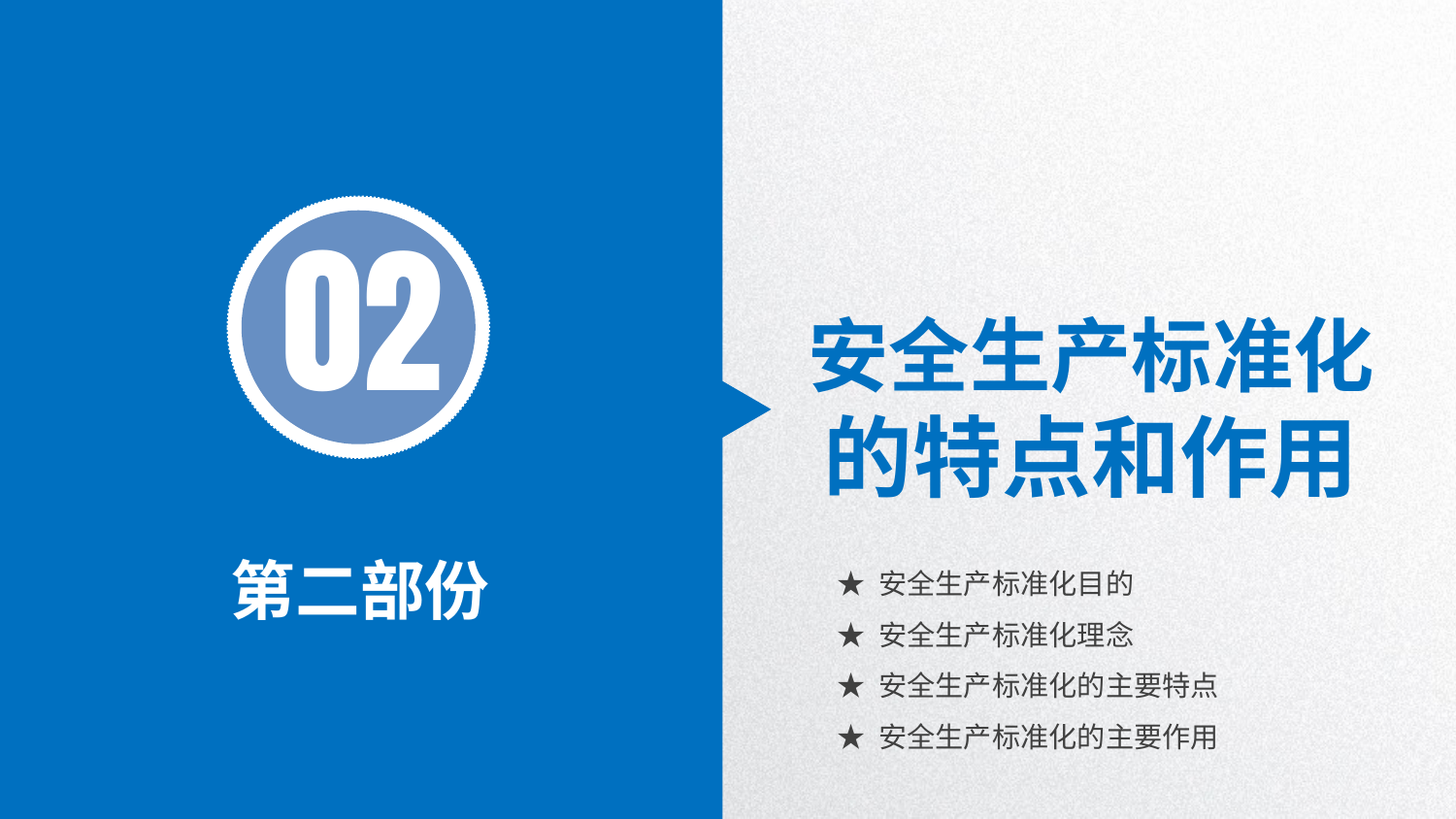

02
安全生产标准化
的特点和作用
第二部份
★ 安全生产标准化目的
★ 安全生产标准化理念
★ 安全生产标准化的主要特点
★ 安全生产标准化的主要作用